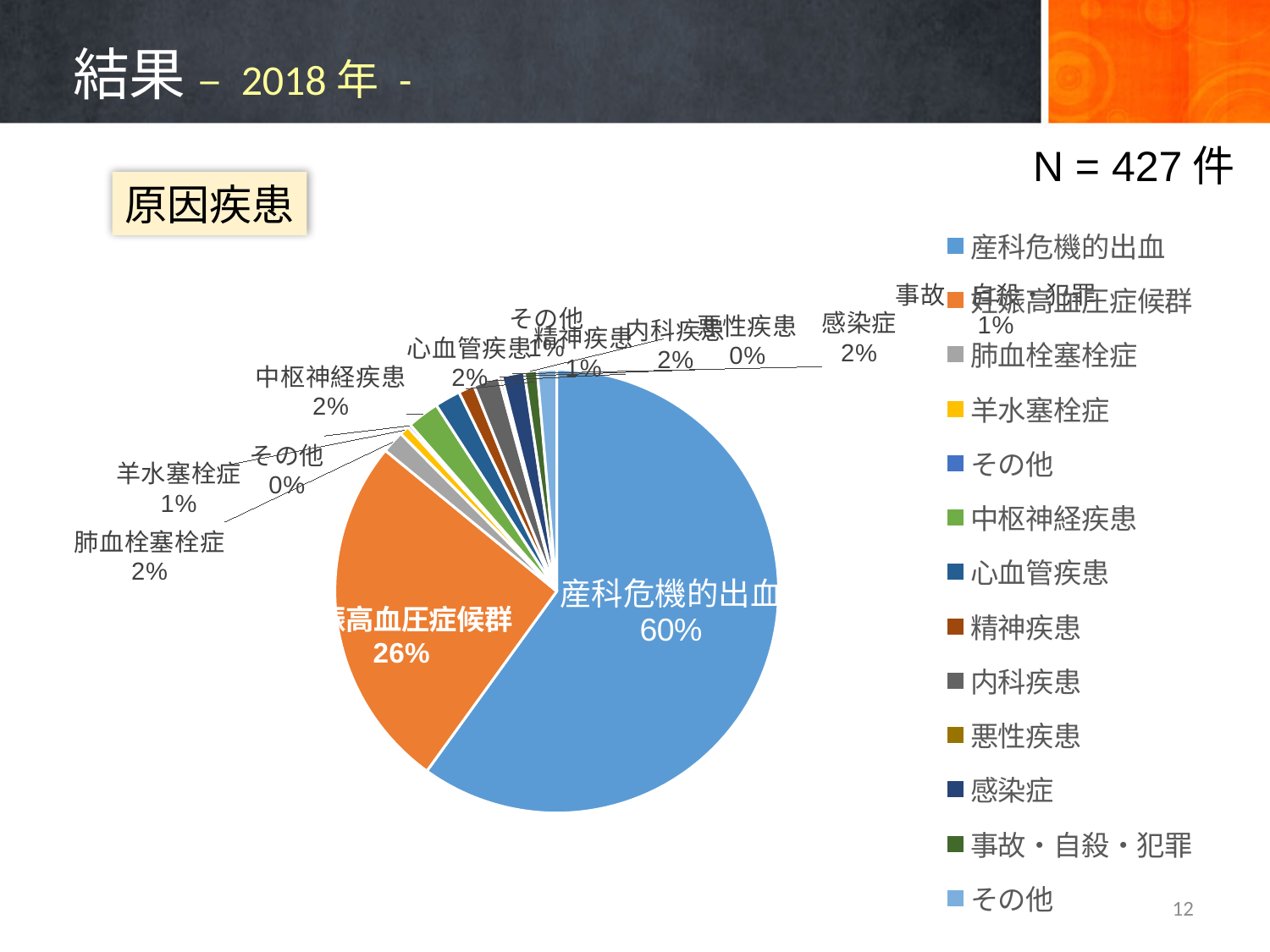

# 結果 – 2018年 -
N = 427件

### Chart

| Category | 2018年 |
|---|---|
| 産科危機的出血 | 256.0 |
| 妊娠高血圧症候群 | 111.0 |
| 肺血栓塞栓症 | 7.0 |
| 羊水塞栓症 | 3.0 |
| その他 | 1.0 |
| 中枢神経疾患 | 10.0 |
| 心血管疾患 | 8.0 |
| 精神疾患 | 5.0 |
| 内科疾患 | 8.0 |
| 悪性疾患 | 1.0 |
| 感染症 | 7.0 |
| 事故・自殺・犯罪 | 4.0 |
| その他 | 6.0 |
原因疾患
12